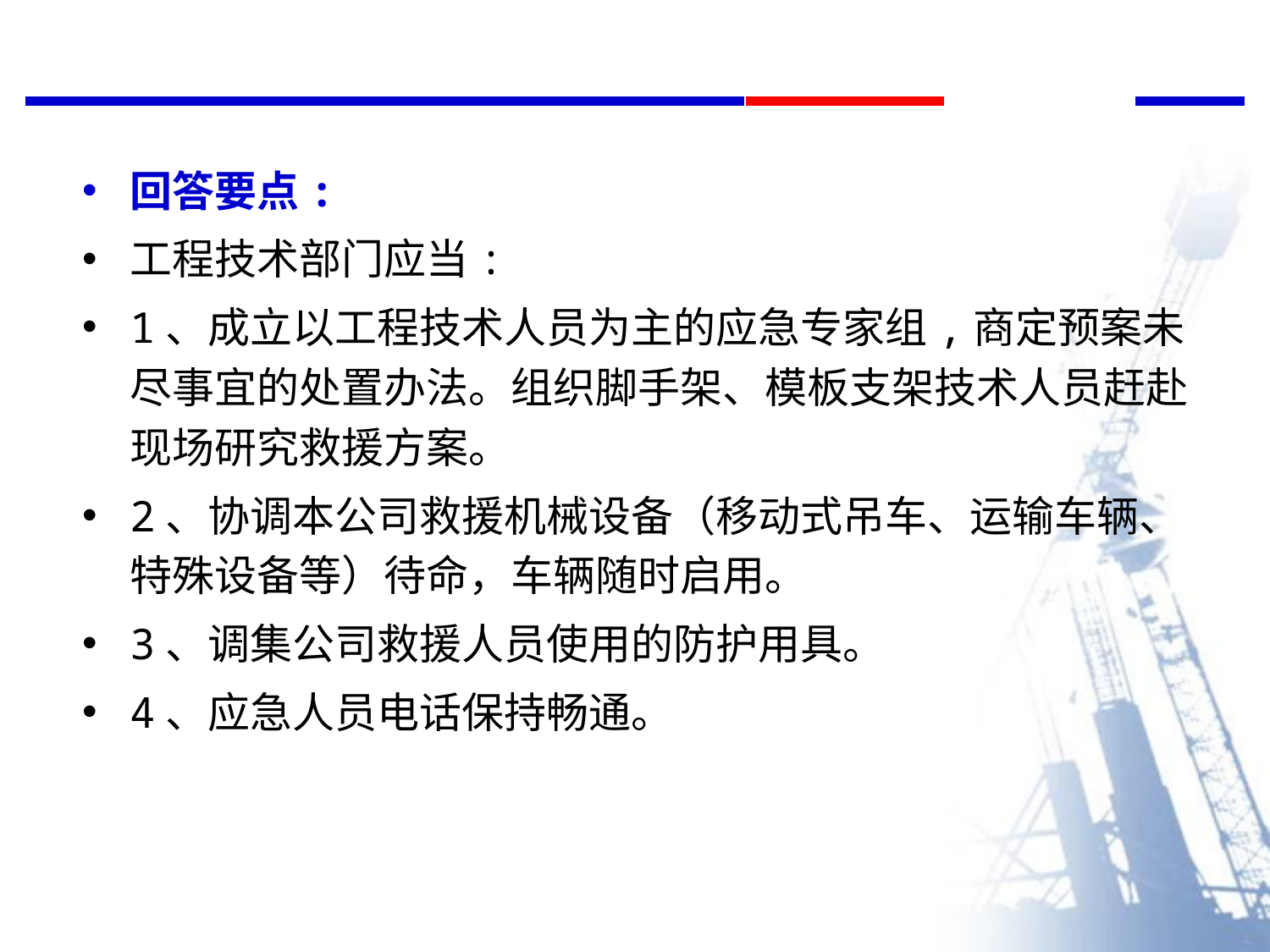

回答要点:
工程技术部门应当:
1、成立以工程技术人员为主的应急专家组,商定预案未尽事宜的处置办法。组织脚手架、模板支架技术人员赶赴现场研究救援方案。
2、协调本公司救援机械设备（移动式吊车、运输车辆、特殊设备等）待命，车辆随时启用。
3、调集公司救援人员使用的防护用具。
4、应急人员电话保持畅通。